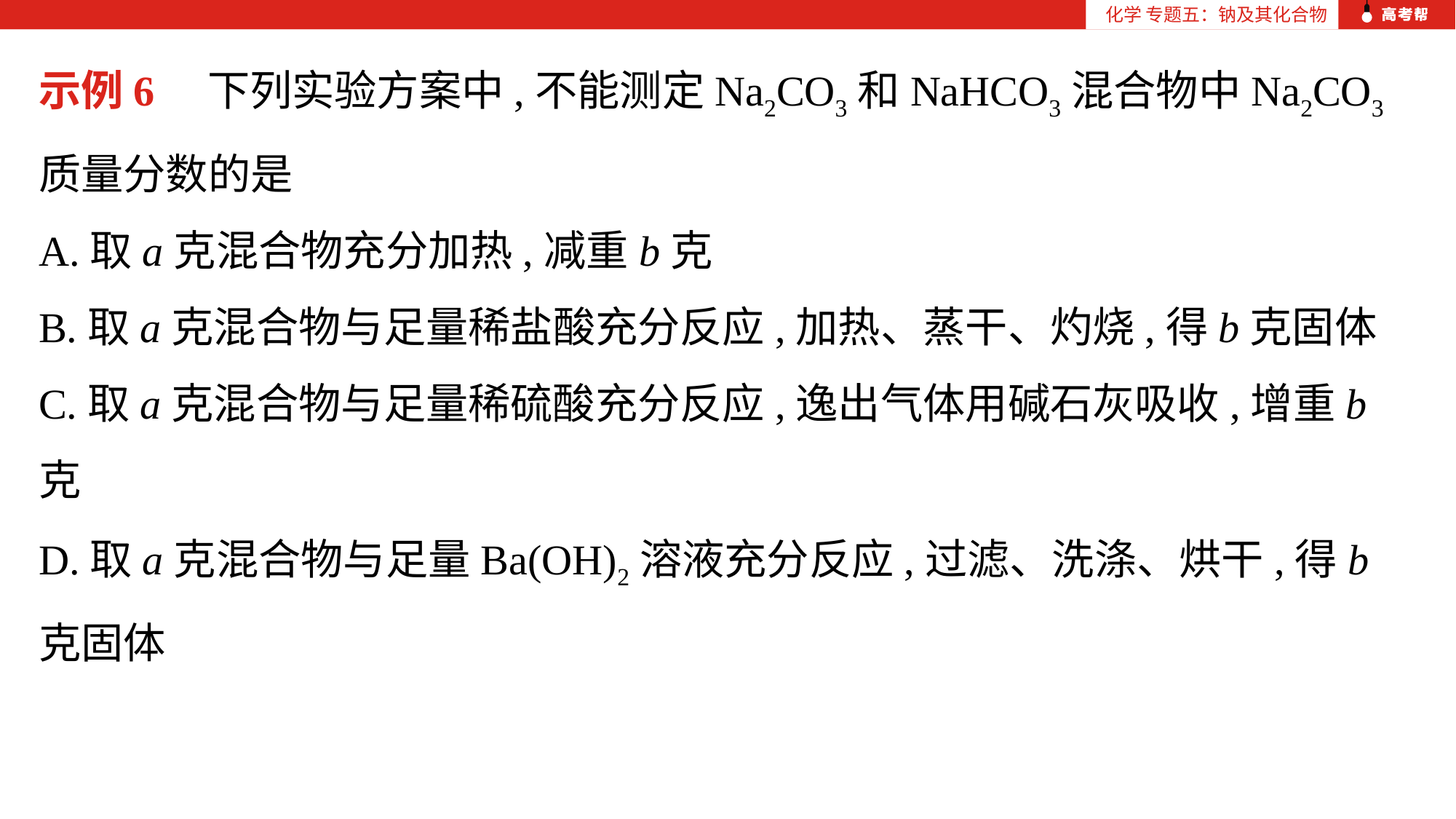

化学 专题五：钠及其化合物

示例6　下列实验方案中,不能测定Na2CO3和NaHCO3混合物中Na2CO3质量分数的是
A.取a克混合物充分加热,减重b克
B.取a克混合物与足量稀盐酸充分反应,加热、蒸干、灼烧,得b克固体
C.取a克混合物与足量稀硫酸充分反应,逸出气体用碱石灰吸收,增重b克
D.取a克混合物与足量Ba(OH)2溶液充分反应,过滤、洗涤、烘干,得b克固体